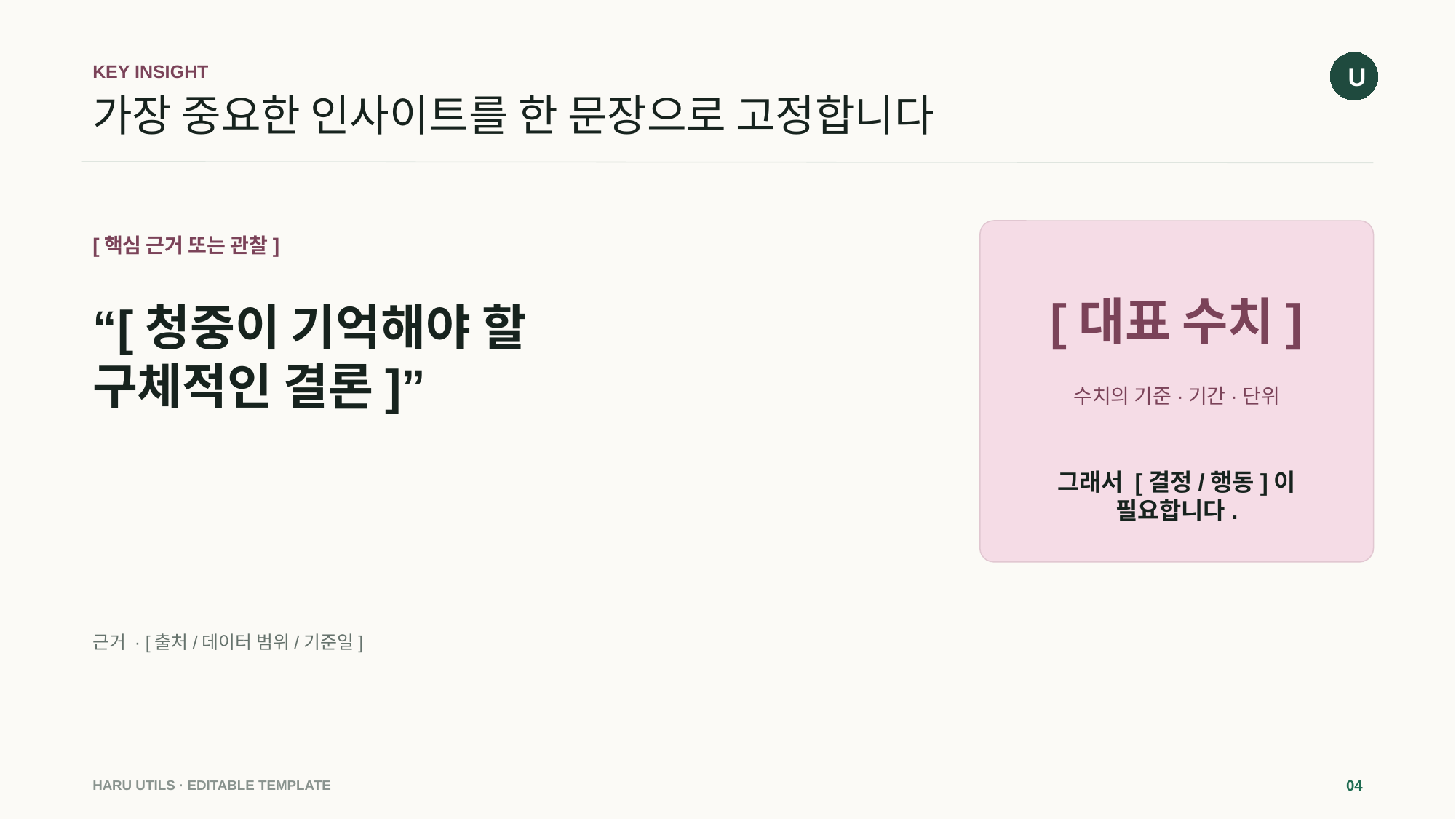

U
KEY INSIGHT
# 가장 중요한 인사이트를 한 문장으로 고정합니다

[핵심 근거 또는 관찰]
[대표 수치]
“[청중이 기억해야 할
구체적인 결론]”
수치의 기준·기간·단위
그래서 [결정/행동]이 필요합니다.
근거 · [출처/데이터 범위/기준일]
HARU UTILS · EDITABLE TEMPLATE
04